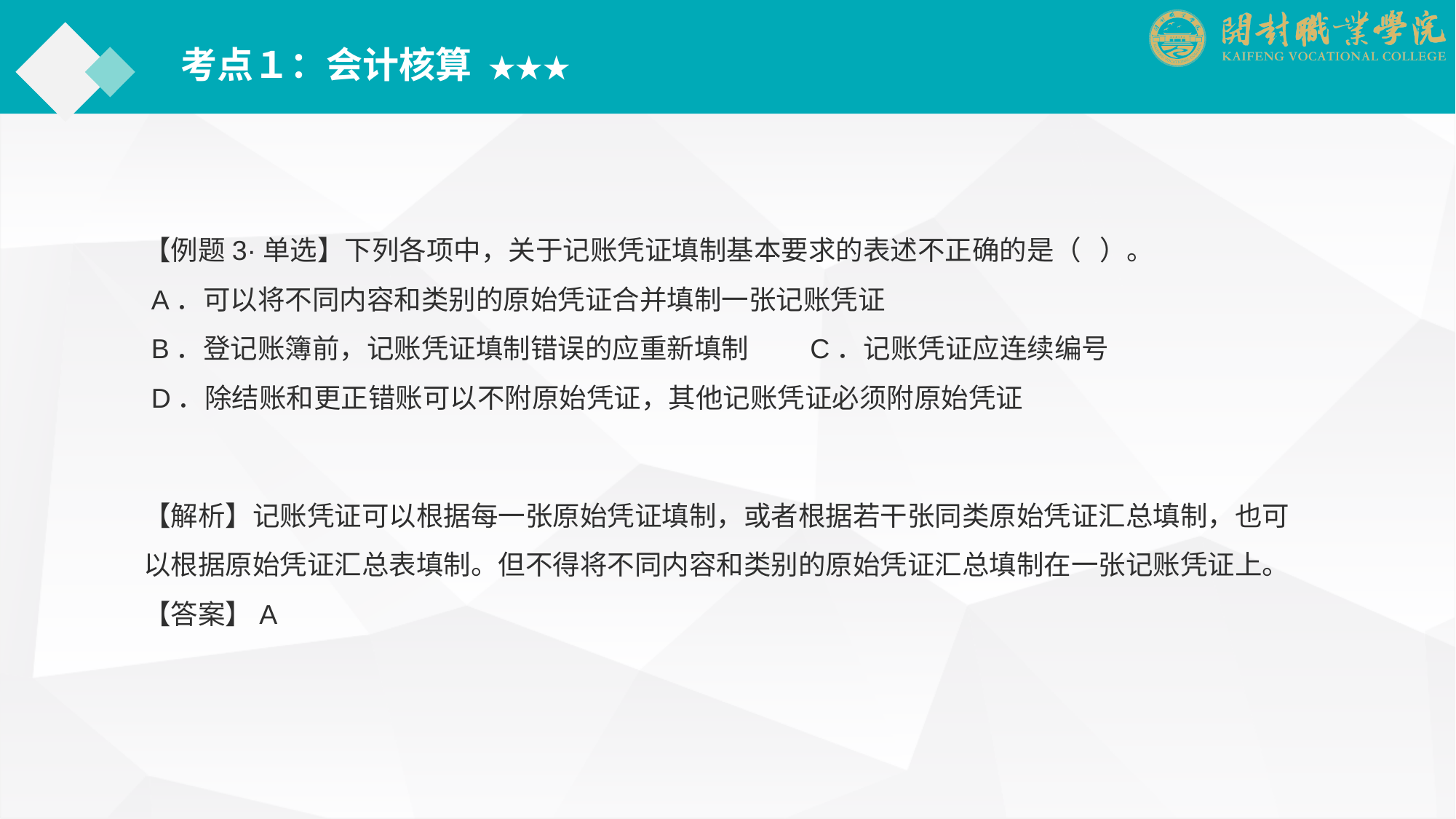

考点１：会计核算  ★★★
【例题3·单选】下列各项中，关于记账凭证填制基本要求的表述不正确的是（   ）。
 A．可以将不同内容和类别的原始凭证合并填制一张记账凭证
 B．登记账簿前，记账凭证填制错误的应重新填制　　C．记账凭证应连续编号
 D．除结账和更正错账可以不附原始凭证，其他记账凭证必须附原始凭证
【解析】记账凭证可以根据每一张原始凭证填制，或者根据若干张同类原始凭证汇总填制，也可以根据原始凭证汇总表填制。但不得将不同内容和类别的原始凭证汇总填制在一张记账凭证上。
【答案】A